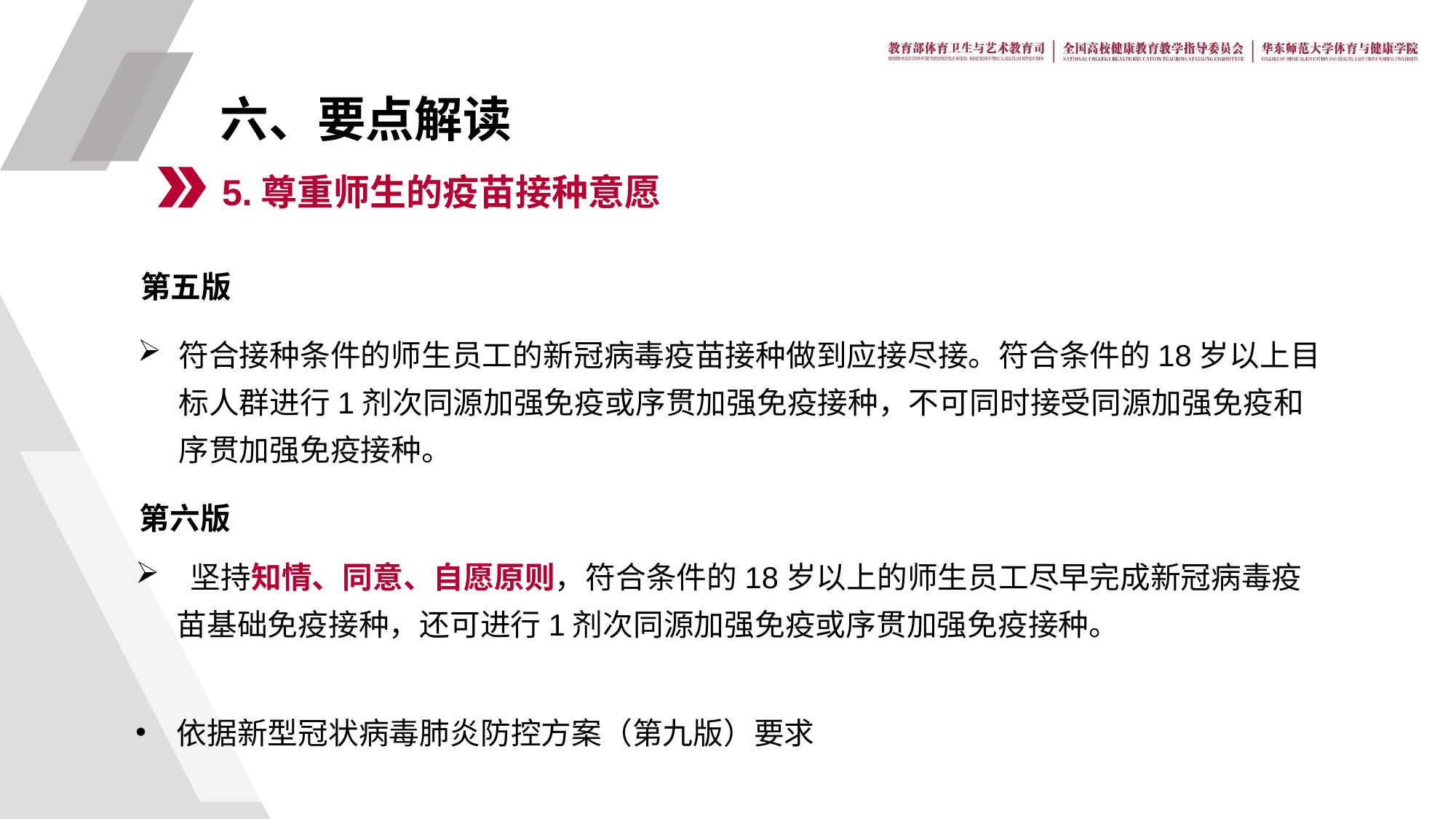

六、要点解读
5.尊重师生的疫苗接种意愿

第五版
符合接种条件的师生员工的新冠病毒疫苗接种做到应接尽接。符合条件的18岁以上目标人群进行1剂次同源加强免疫或序贯加强免疫接种，不可同时接受同源加强免疫和序贯加强免疫接种。

第六版
 坚持知情、同意、自愿原则，符合条件的18岁以上的师生员工尽早完成新冠病毒疫苗基础免疫接种，还可进行1剂次同源加强免疫或序贯加强免疫接种。
依据新型冠状病毒肺炎防控方案（第九版）要求